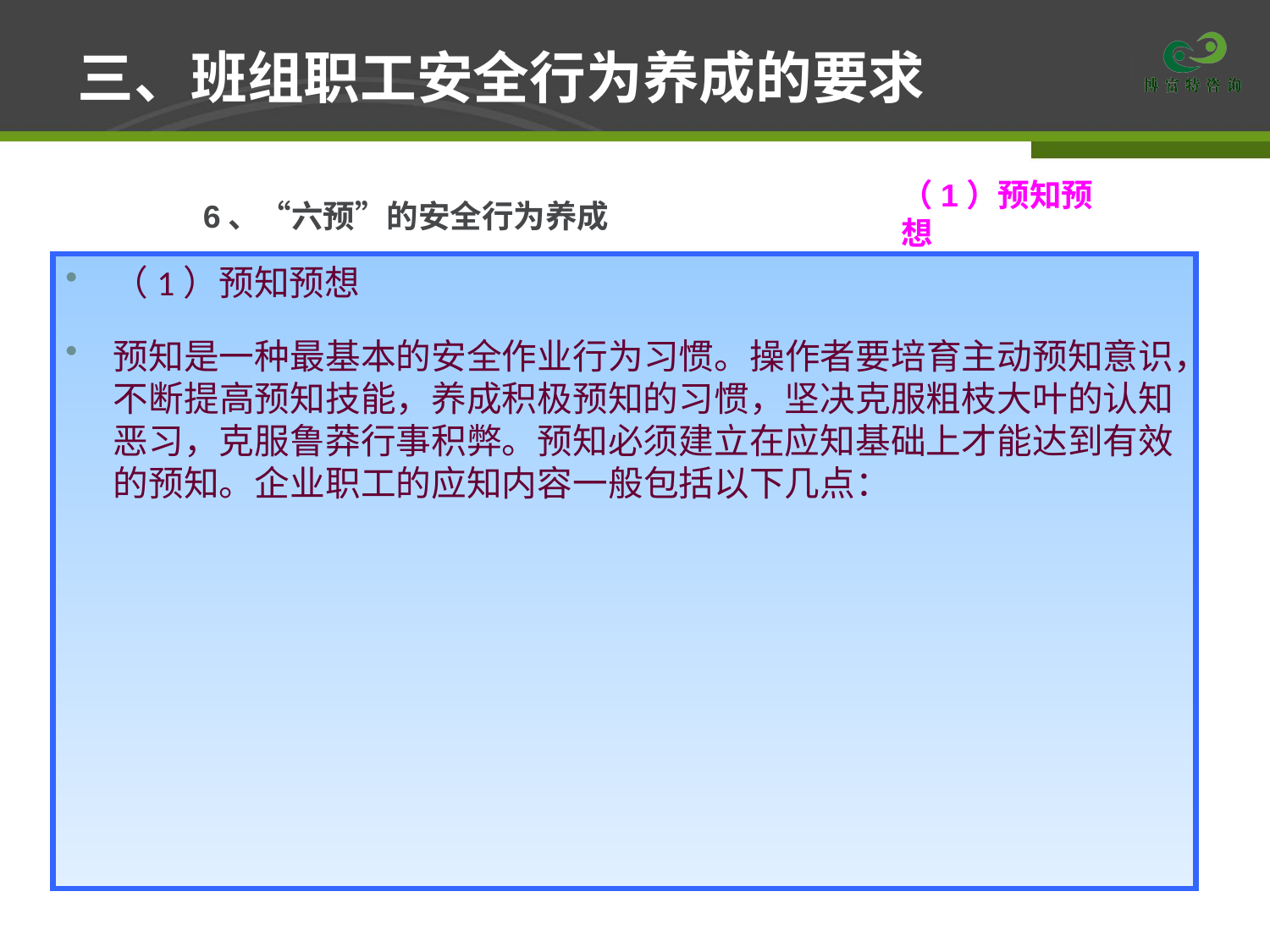

# 三、班组职工安全行为养成的要求
（1）预知预想
6、“六预”的安全行为养成
（1）预知预想
预知是一种最基本的安全作业行为习惯。操作者要培育主动预知意识，不断提高预知技能，养成积极预知的习惯，坚决克服粗枝大叶的认知恶习，克服鲁莽行事积弊。预知必须建立在应知基础上才能达到有效的预知。企业职工的应知内容一般包括以下几点：
72